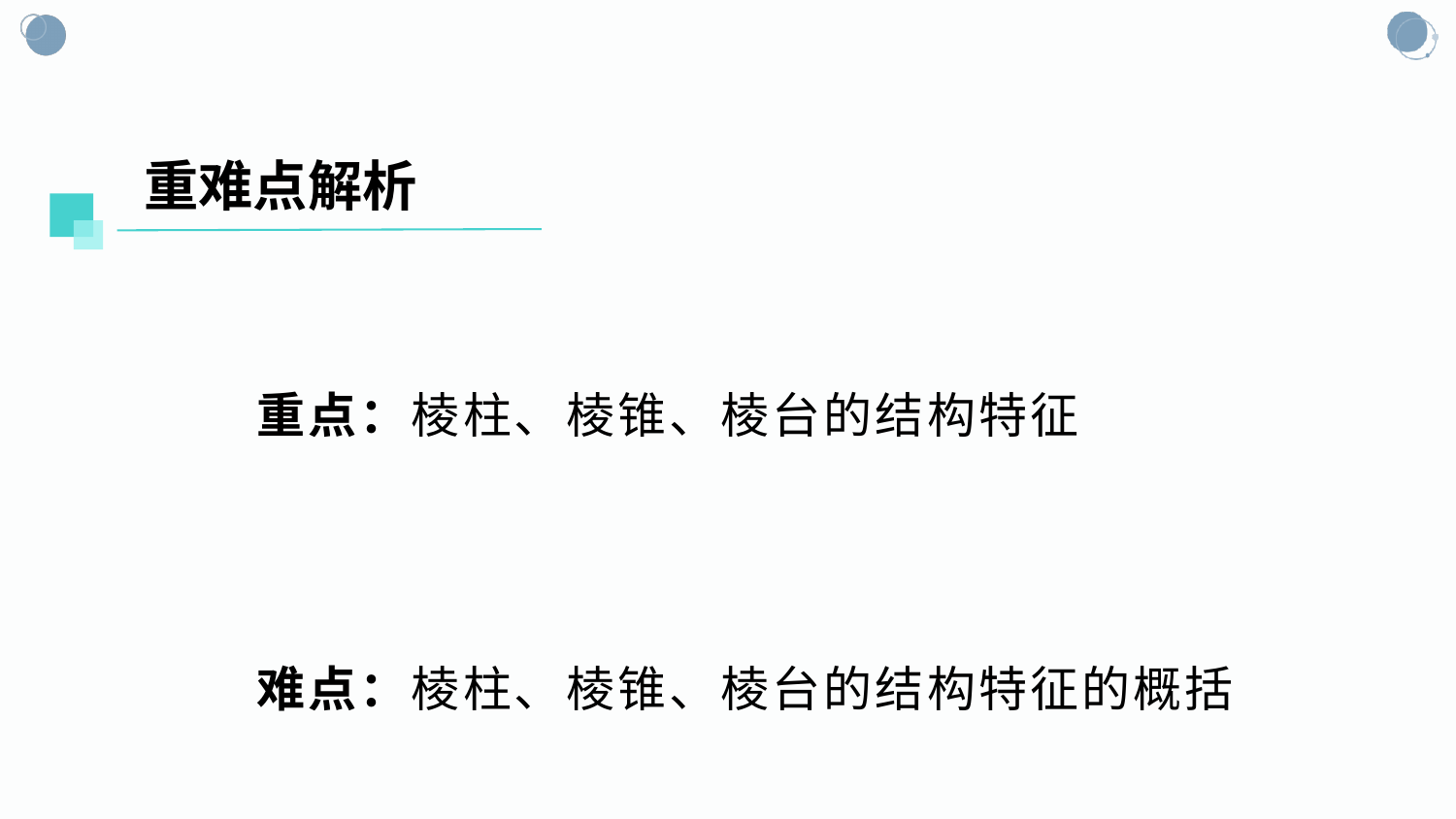

重难点解析

重点：棱柱、棱锥、棱台的结构特征

难点：棱柱、棱锥、棱台的结构特征的概括